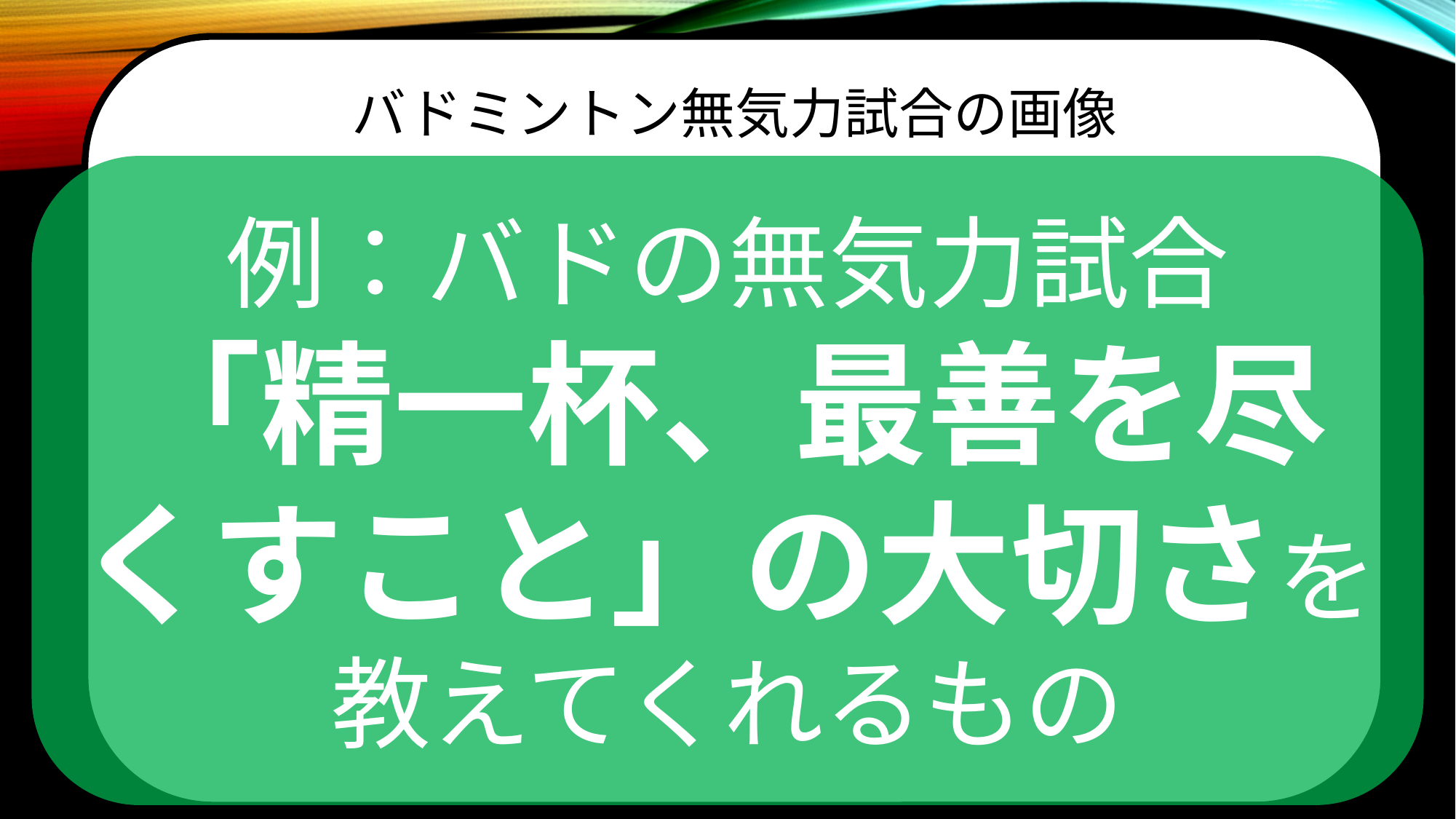

バドミントン無気力試合の画像
#
例：バドの無気力試合
「精一杯、最善を尽くすこと」の大切さを
教えてくれるもの